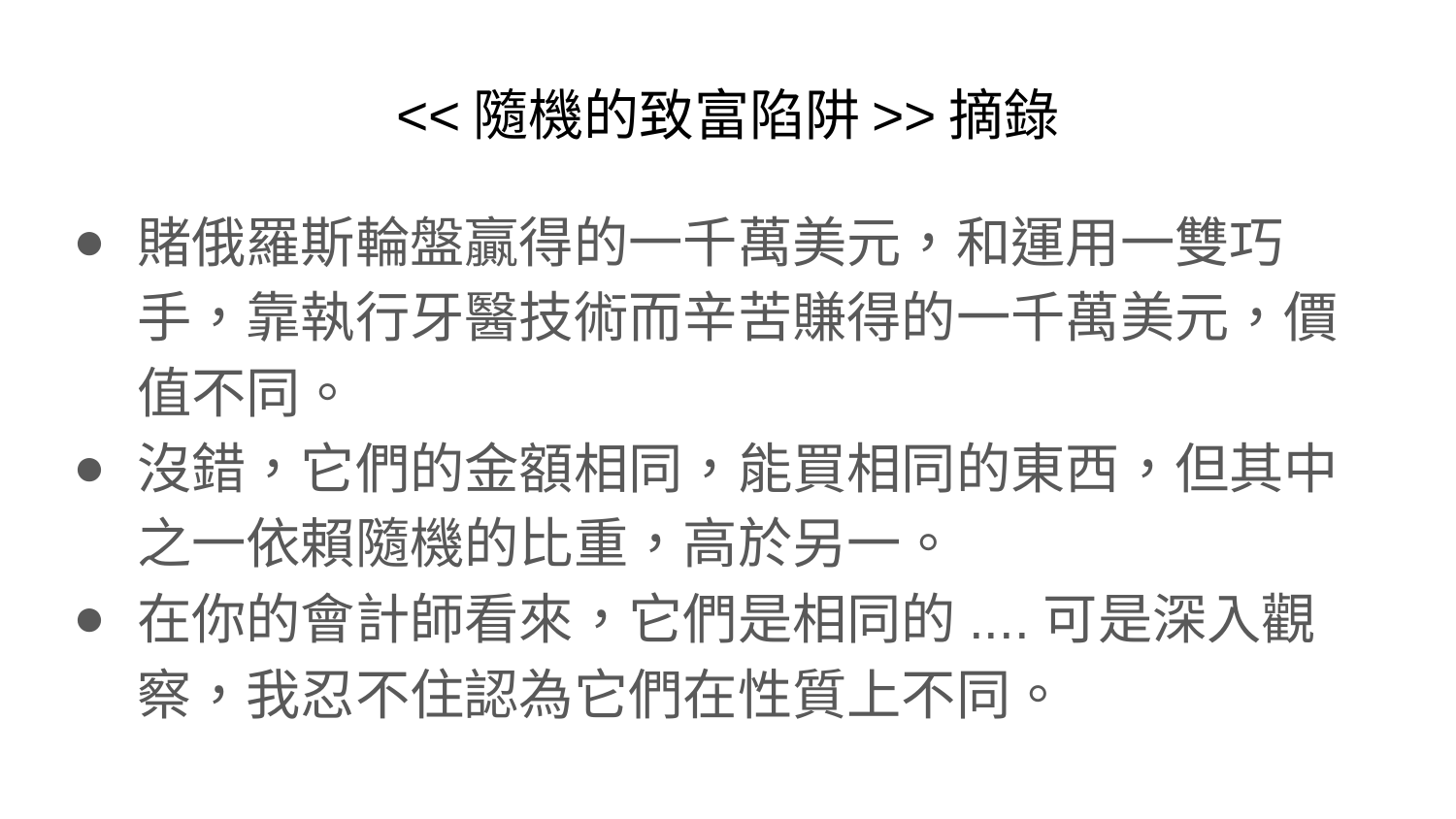

# <<隨機的致富陷阱>>摘錄

賭俄羅斯輪盤贏得的一千萬美元，和運用一雙巧手，靠執行牙醫技術而辛苦賺得的一千萬美元，價值不同。
沒錯，它們的金額相同，能買相同的東西，但其中之一依賴隨機的比重，高於另一。
在你的會計師看來，它們是相同的....可是深入觀察，我忍不住認為它們在性質上不同。